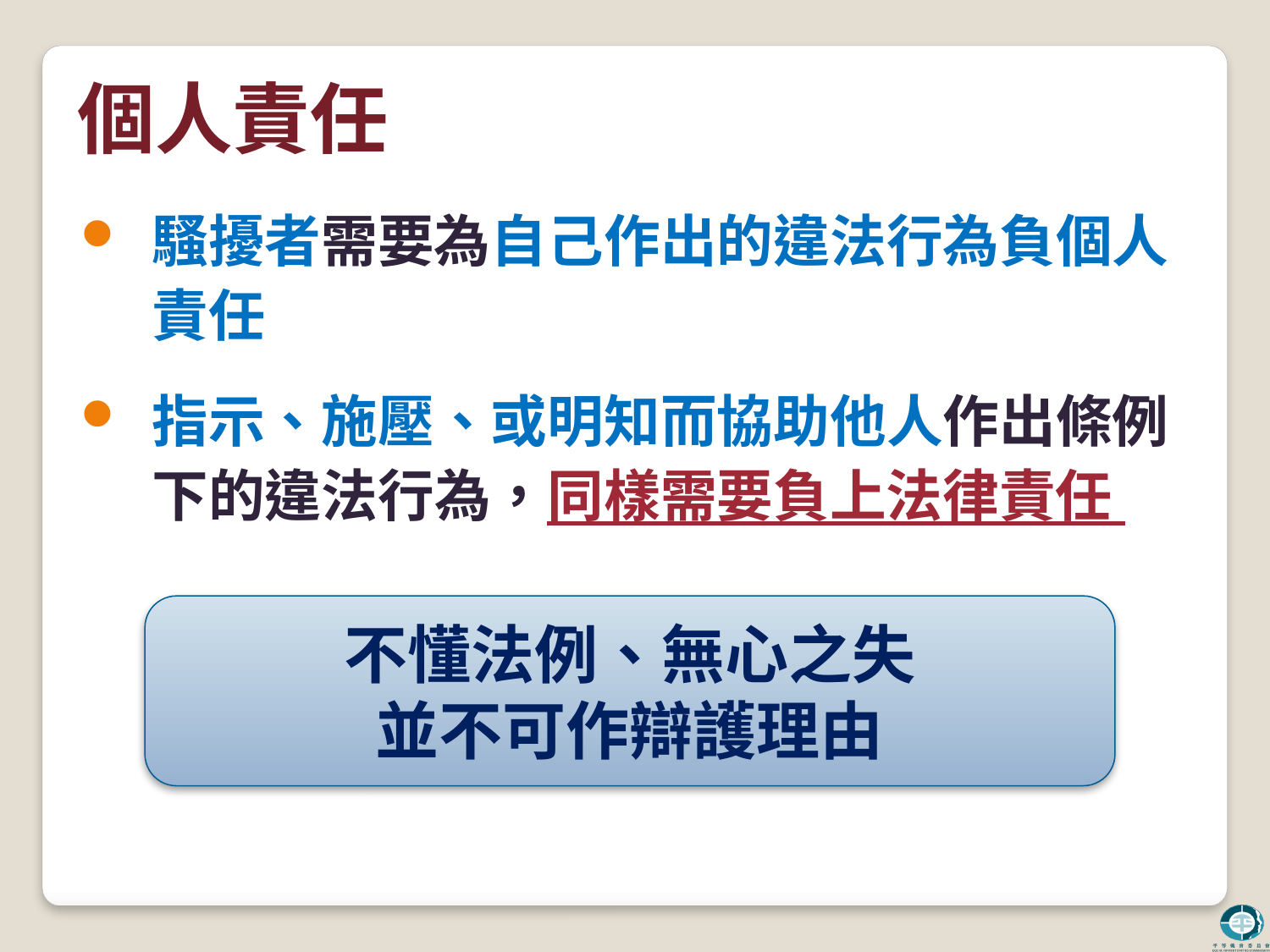

# 個人責任
騷擾者需要為自己作出的違法行為負個人責任
指示、施壓、或明知而協助他人作出條例下的違法行為，同樣需要負上法律責任

不懂法例、無心之失
並不可作辯護理由